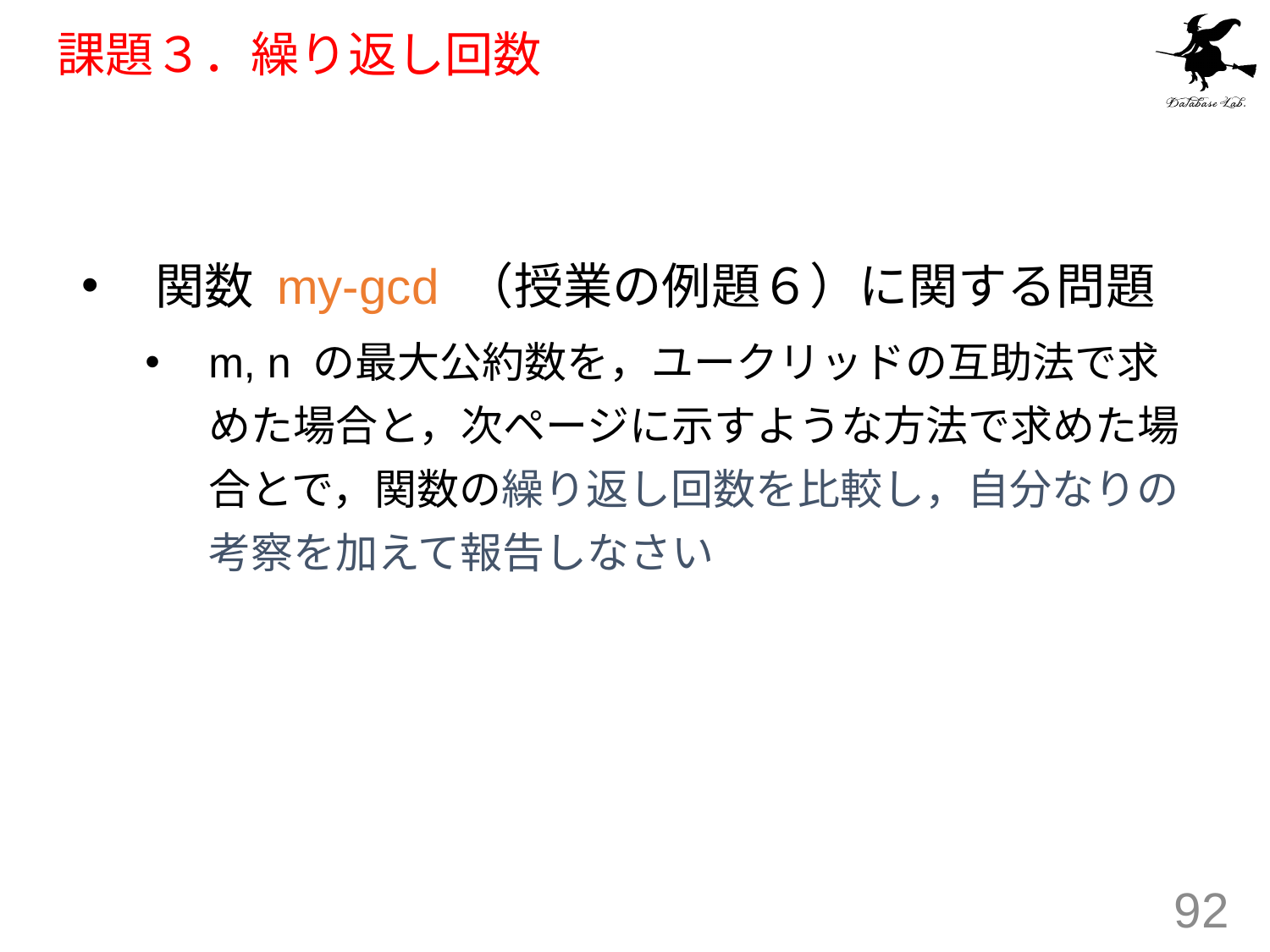

# 課題３．繰り返し回数
関数 my-gcd （授業の例題６）に関する問題
m, n の最大公約数を，ユークリッドの互助法で求めた場合と，次ページに示すような方法で求めた場合とで，関数の繰り返し回数を比較し，自分なりの考察を加えて報告しなさい
92